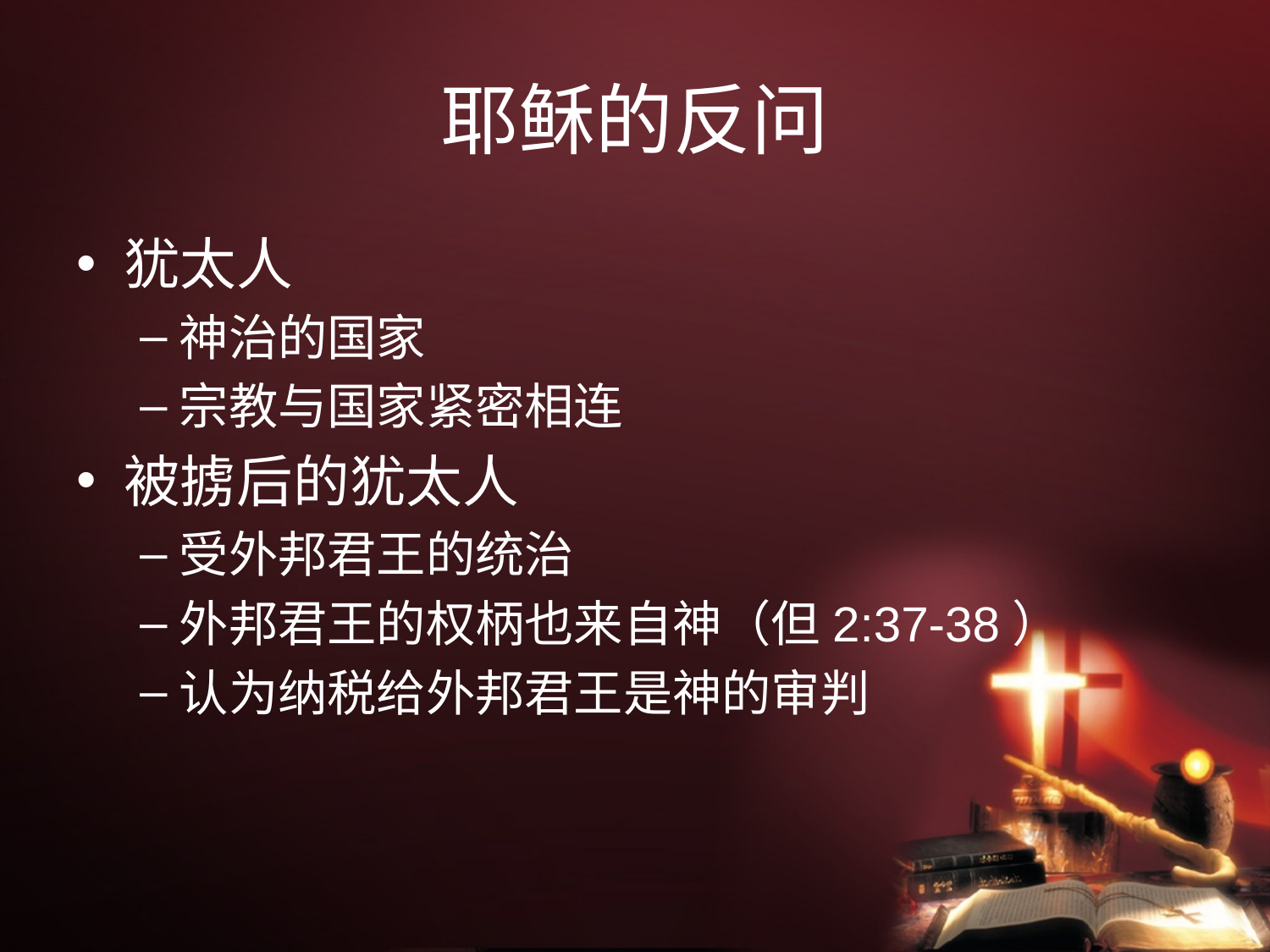

# 耶稣的反问
犹太人
神治的国家
宗教与国家紧密相连
被掳后的犹太人
受外邦君王的统治
外邦君王的权柄也来自神（但2:37-38）
认为纳税给外邦君王是神的审判